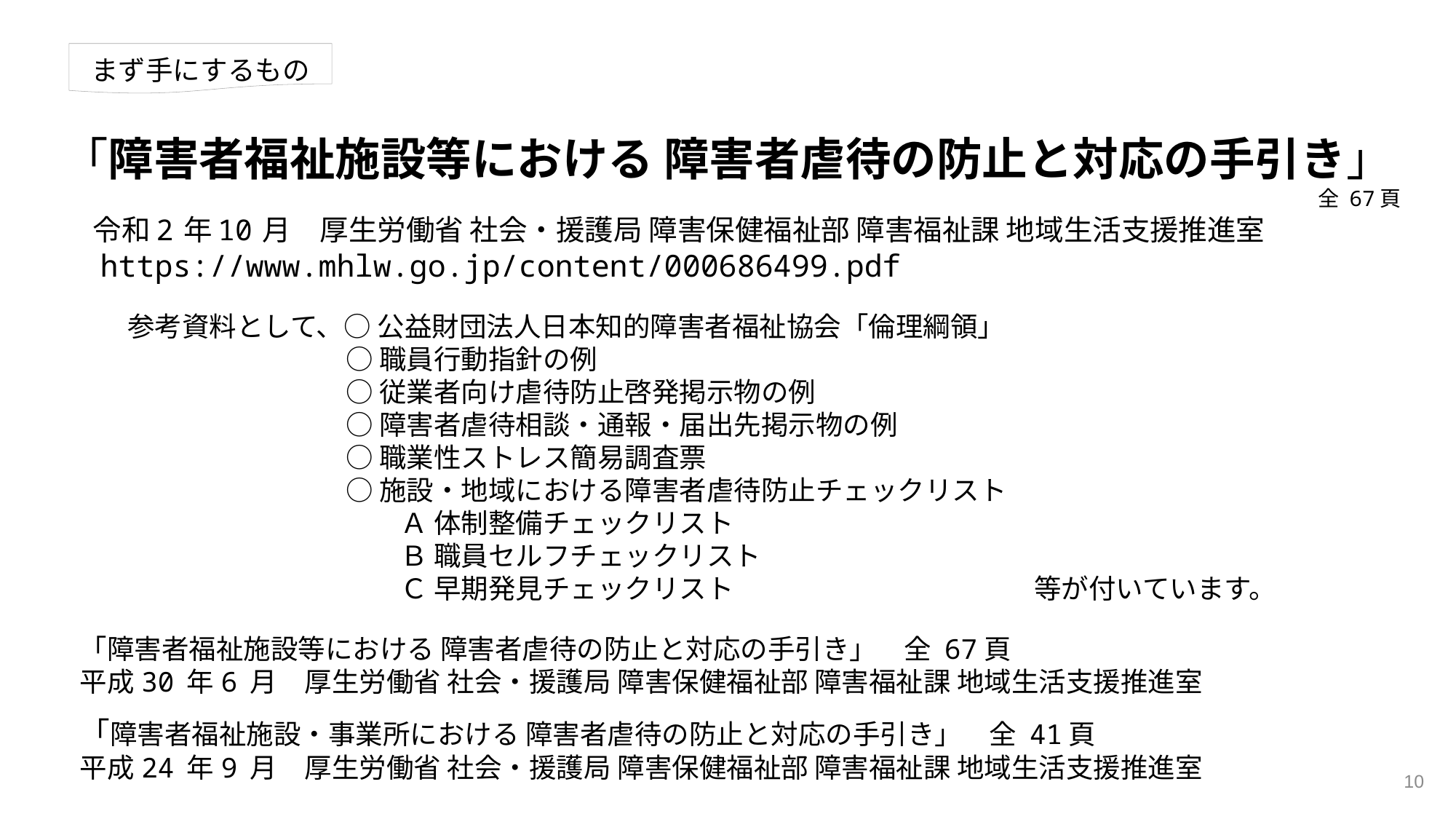

まず手にするもの
「障害者福祉施設等における 障害者虐待の防止と対応の手引き」
　　　　　　　　　　　　　　　　　　　　　　　　　　　　　　　　　　　　　　　　　　　　　　　　　　　　　　　　　　　全 67頁
　令和 2 年 10 月　厚生労働省 社会・援護局 障害保健福祉部 障害福祉課 地域生活支援推進室
　https://www.mhlw.go.jp/content/000686499.pdf
参考資料として、○ 公益財団法人日本知的障害者福祉協会「倫理綱領」
　　　　　　　　○ 職員行動指針の例
　　　　　　　　○ 従業者向け虐待防止啓発掲示物の例
　　　　　　　　○ 障害者虐待相談・通報・届出先掲示物の例
　　　　　　　　○ 職業性ストレス簡易調査票
　　　　　　　　○ 施設・地域における障害者虐待防止チェックリスト
　　　　　　　　　　Ａ 体制整備チェックリスト
　　　　　　　　　　Ｂ 職員セルフチェックリスト
　　　　　　　　　　Ｃ 早期発見チェックリスト　　　　　　　　　　　等が付いています。
「障害者福祉施設等における 障害者虐待の防止と対応の手引き」　全 67頁
平成 30 年 6 月　厚生労働省 社会・援護局 障害保健福祉部 障害福祉課 地域生活支援推進室
「障害者福祉施設・事業所における 障害者虐待の防止と対応の手引き」　全 41頁
平成 24 年 9 月　厚生労働省 社会・援護局 障害保健福祉部 障害福祉課 地域生活支援推進室
10